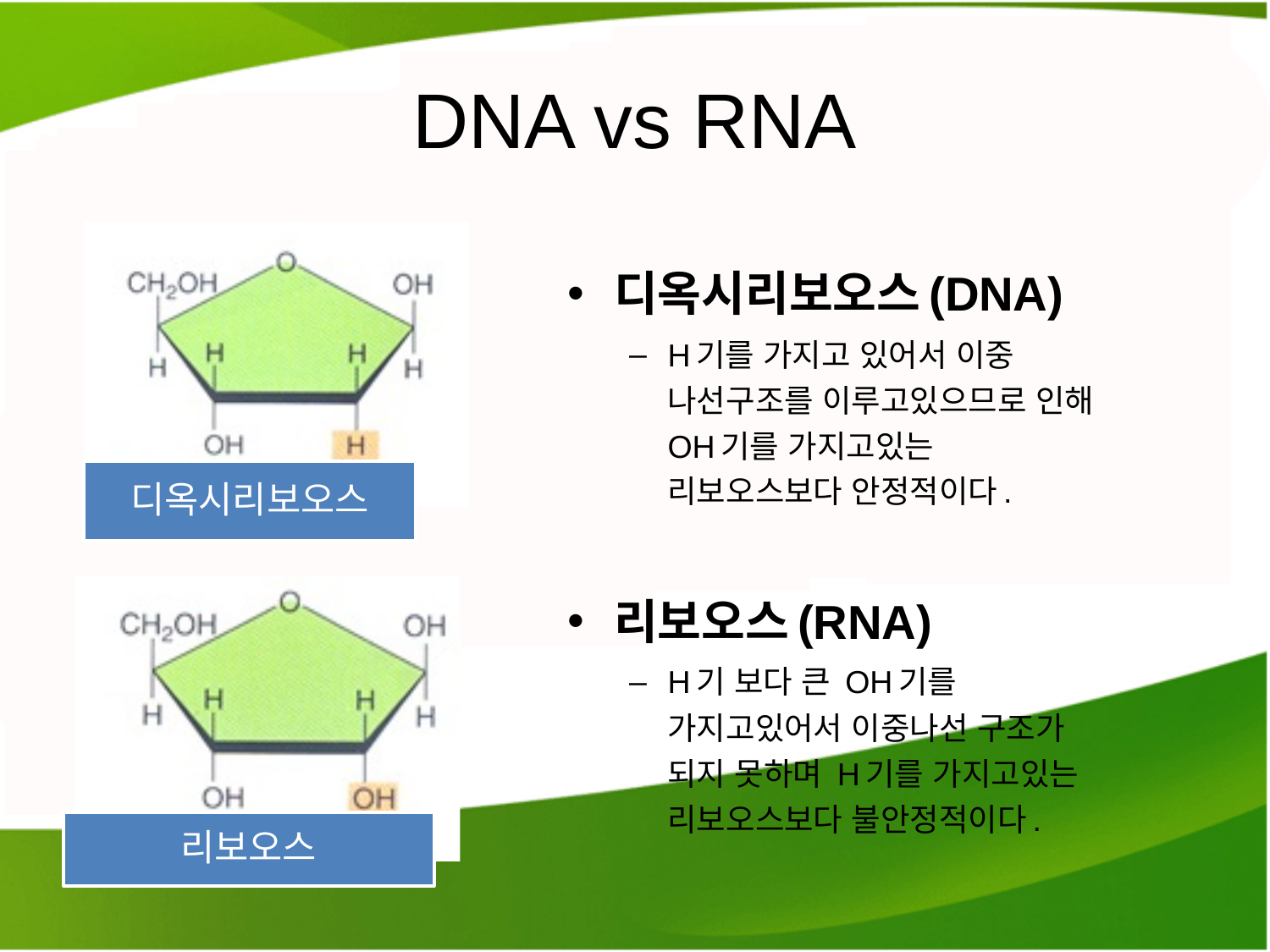

# DNA vs RNA
디옥시리보오스
리보오스
디옥시리보오스(DNA)
H기를 가지고 있어서 이중 나선구조를 이루고있으므로 인해 OH기를 가지고있는 리보오스보다 안정적이다.

리보오스(RNA)
H기 보다 큰 OH기를 가지고있어서 이중나선 구조가 되지 못하며 H기를 가지고있는 리보오스보다 불안정적이다.